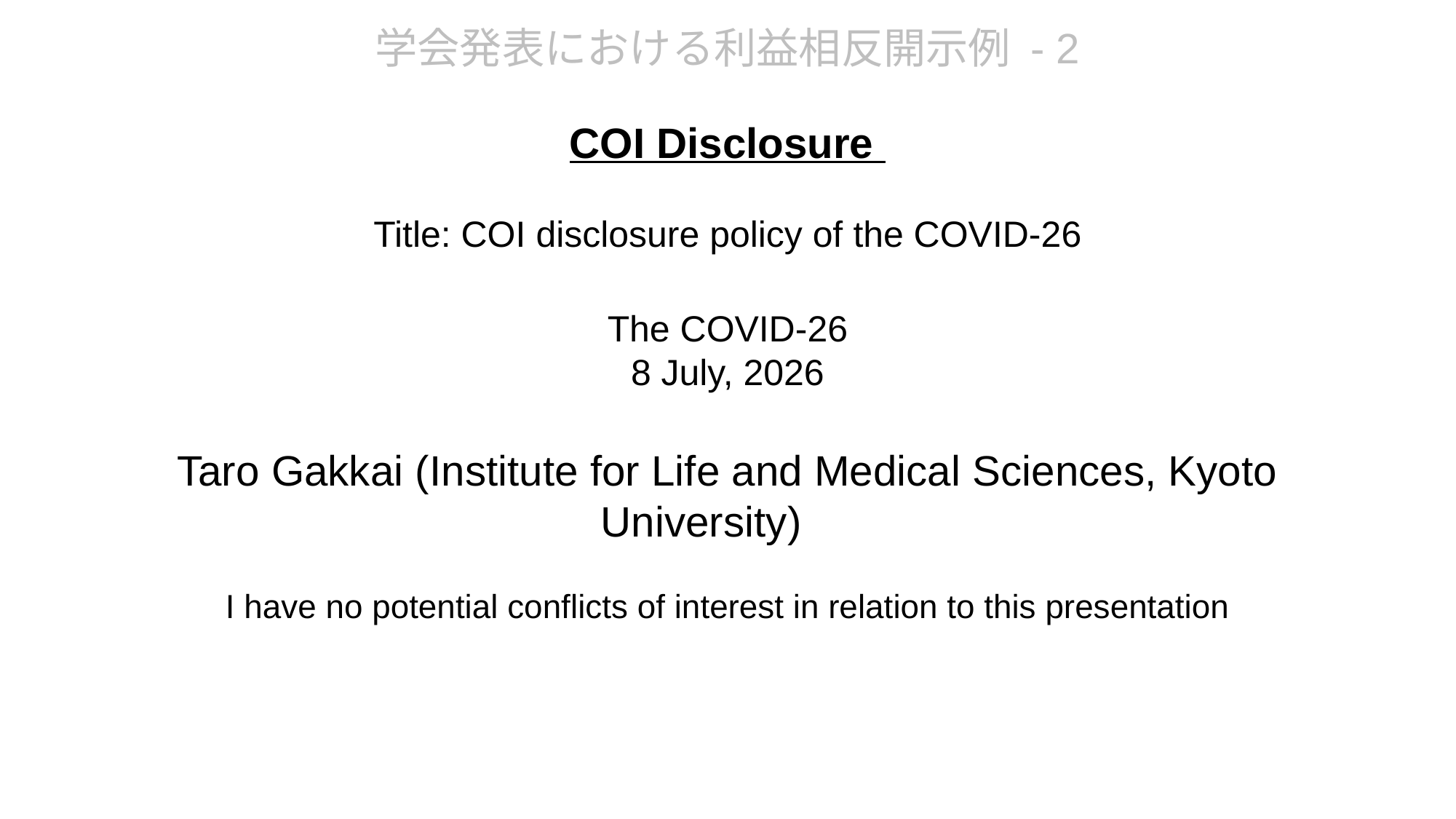

学会発表における利益相反開示例 - 2

COI Disclosure

Title: COI disclosure policy of the COVID-26

The COVID-26
8 July, 2026

Taro Gakkai (Institute for Life and Medical Sciences, Kyoto University)

I have no potential conflicts of interest in relation to this presentation